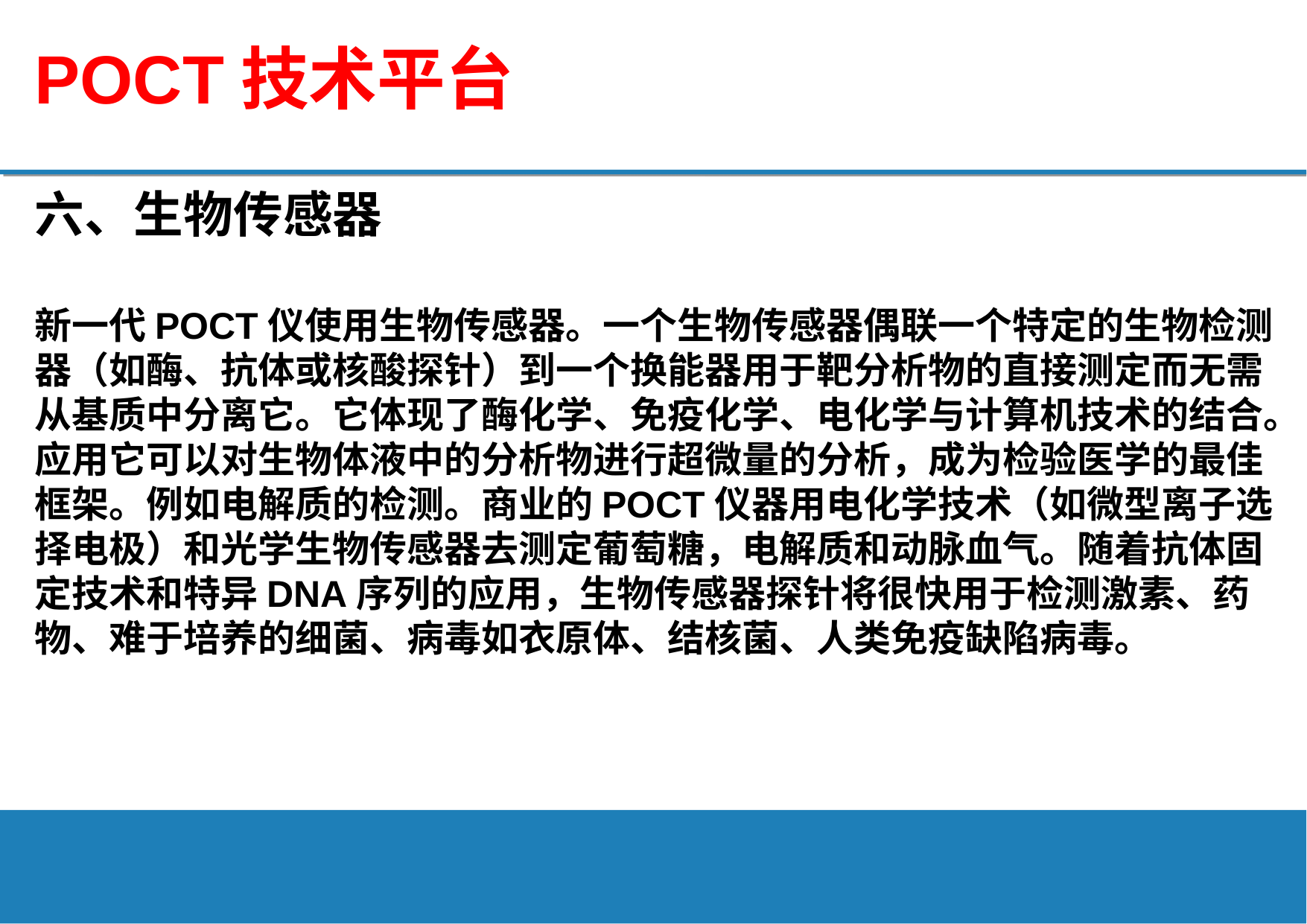

POCT技术平台
六、生物传感器

新一代POCT仪使用生物传感器。一个生物传感器偶联一个特定的生物检测器（如酶、抗体或核酸探针）到一个换能器用于靶分析物的直接测定而无需从基质中分离它。它体现了酶化学、免疫化学、电化学与计算机技术的结合。应用它可以对生物体液中的分析物进行超微量的分析，成为检验医学的最佳框架。例如电解质的检测。商业的POCT仪器用电化学技术（如微型离子选择电极）和光学生物传感器去测定葡萄糖，电解质和动脉血气。随着抗体固定技术和特异DNA序列的应用，生物传感器探针将很快用于检测激素、药物、难于培养的细菌、病毒如衣原体、结核菌、人类免疫缺陷病毒。